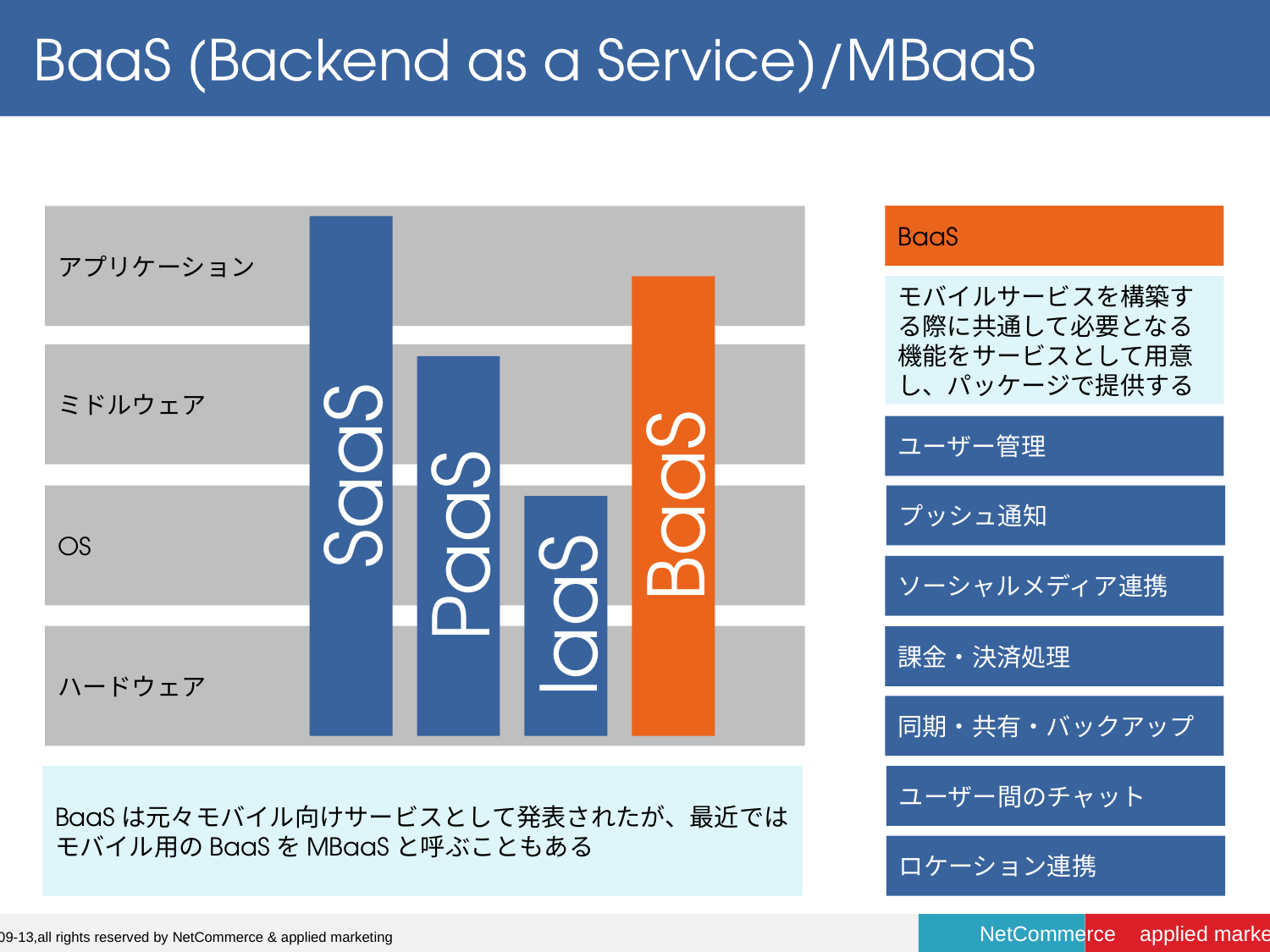

# BaaS (Backend as a Service)/MBaaS
BaaS
アプリケーション
モバイルサービスを構築する際に共通して必要となる機能をサービスとして用意し、パッケージで提供する
ミドルウェア
ユーザー管理
SaaS
BaaS
OS
プッシュ通知
PaaS
ソーシャルメディア連携
IaaS
ハードウェア
課金・決済処理
同期・共有・バックアップ
BaaSは元々モバイル向けサービスとして発表されたが、最近ではモバイル用のBaaSをMBaaSと呼ぶこともある
ユーザー間のチャット
ロケーション連携